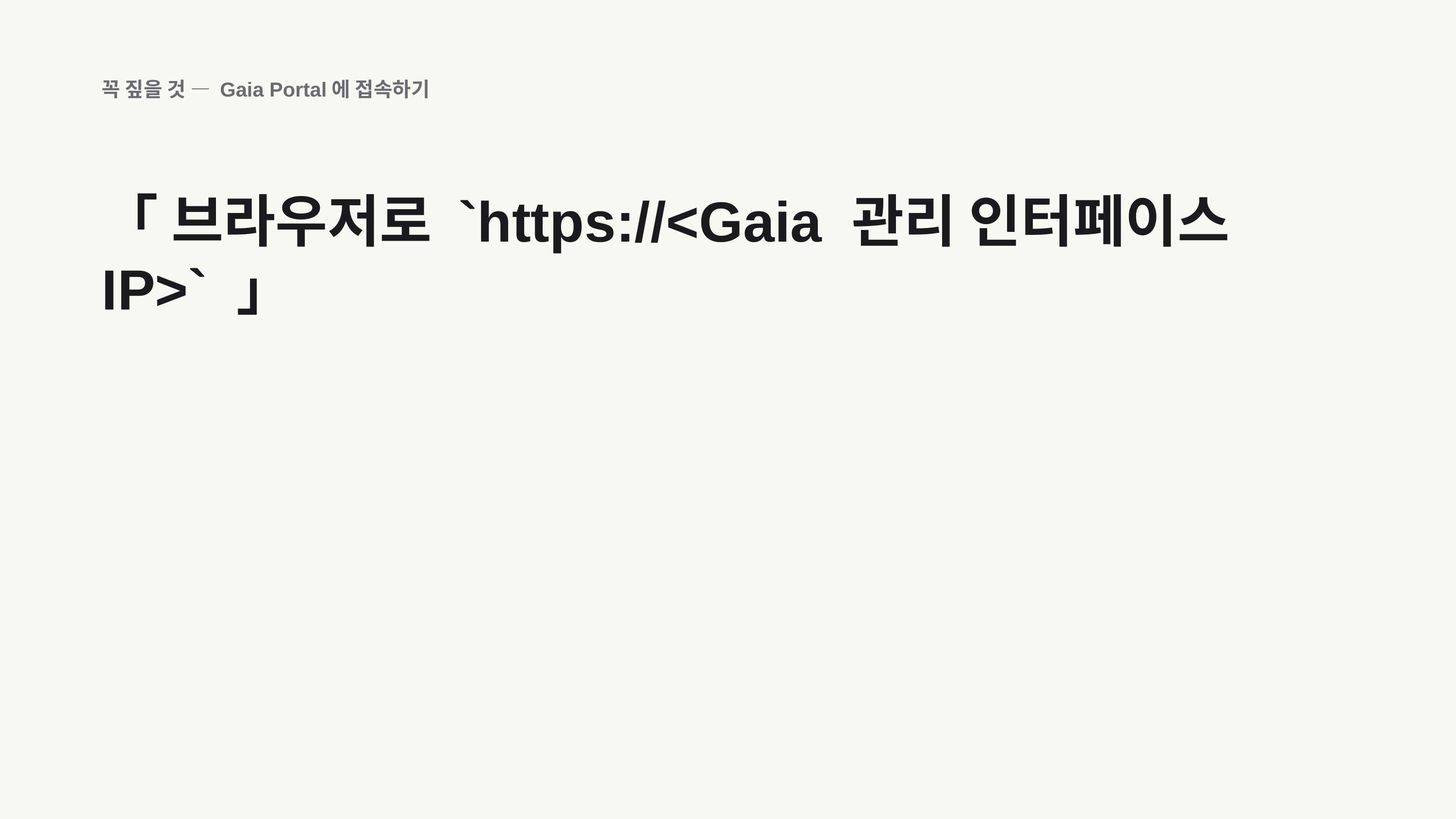

꼭 짚을 것 — Gaia Portal에 접속하기
「 브라우저로 `https://<Gaia 관리 인터페이스 IP>` 」